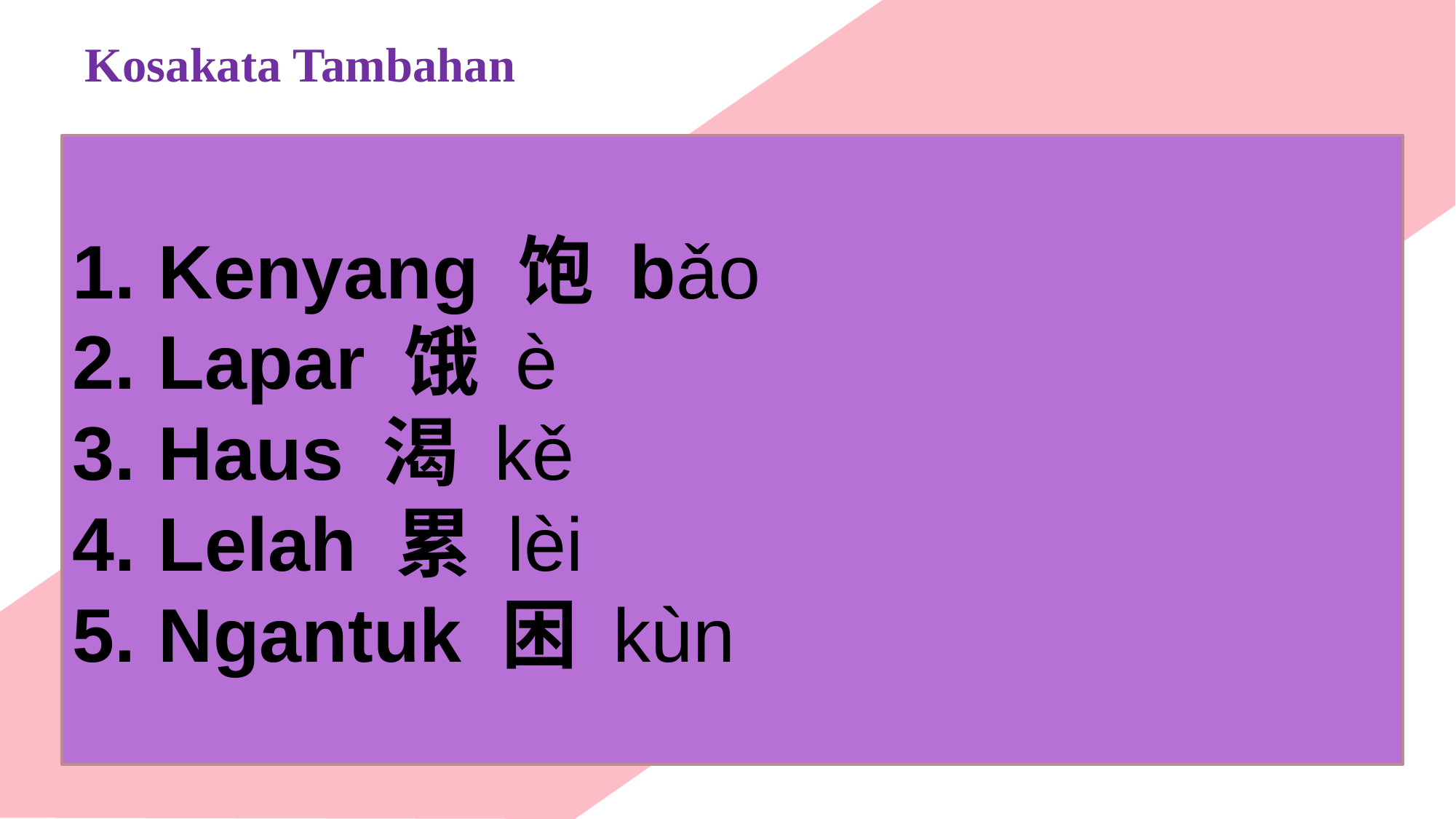

Kosakata Tambahan
Kenyang 饱 bǎo
Lapar 饿 è
Haus 渴 kě
Lelah 累 lèi
Ngantuk 困 kùn